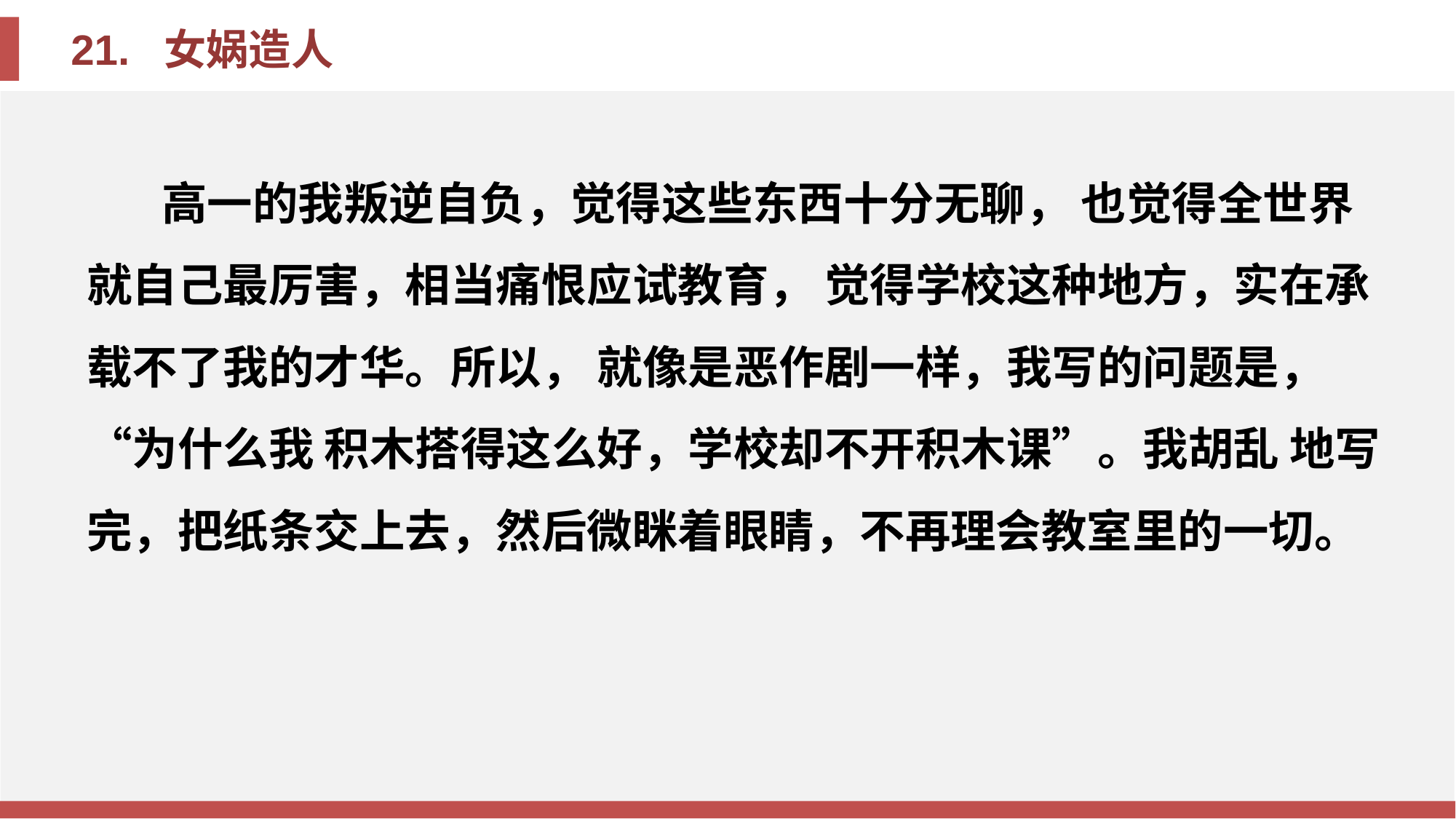

高一的我叛逆自负，觉得这些东西十分无聊， 也觉得全世界就自己最厉害，相当痛恨应试教育， 觉得学校这种地方，实在承载不了我的才华。所以， 就像是恶作剧一样，我写的问题是，“为什么我 积木搭得这么好，学校却不开积木课”。我胡乱 地写完，把纸条交上去，然后微眯着眼睛，不再理会教室里的一切。